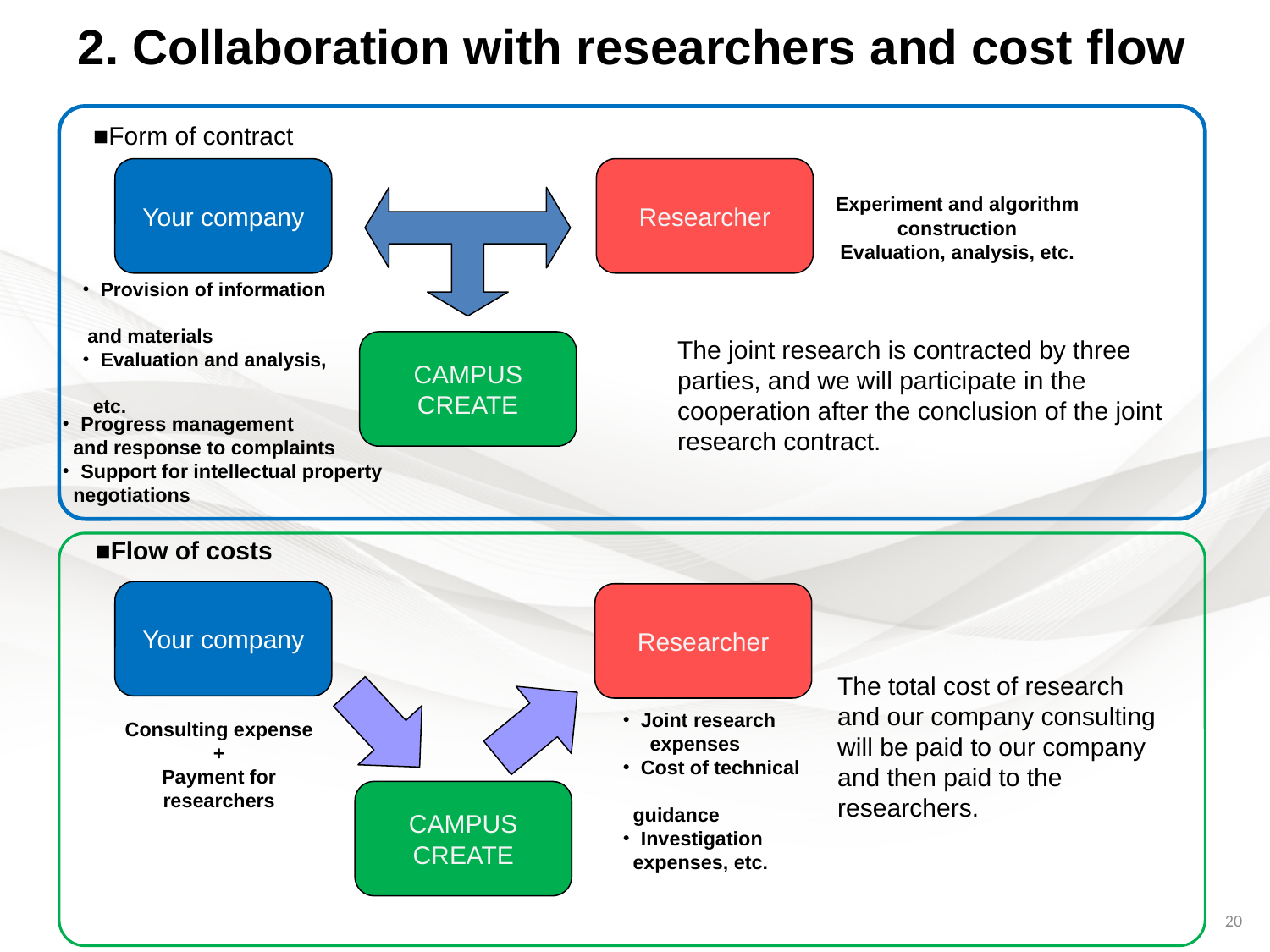

2. Collaboration with researchers and cost flow

■Form of contract
Researcher
Your company
Experiment and algorithm construction
Evaluation, analysis, etc.

・Provision of information
  and materials
・Evaluation and analysis,
   etc.
The joint research is contracted by three parties, and we will participate in the cooperation after the conclusion of the joint research contract.
CAMPUS
CREATE
・Progress management
   and response to complaints
・Support for intellectual property
   negotiations
■Flow of costs

Your company
Researcher
The total cost of research and our company consulting will be paid to our company and then paid to the researchers.

・Joint research
 　expenses
・Cost of technical
   guidance
・Investigation
   expenses, etc.
Consulting expense
+
Payment for researchers
CAMPUS
CREATE
20